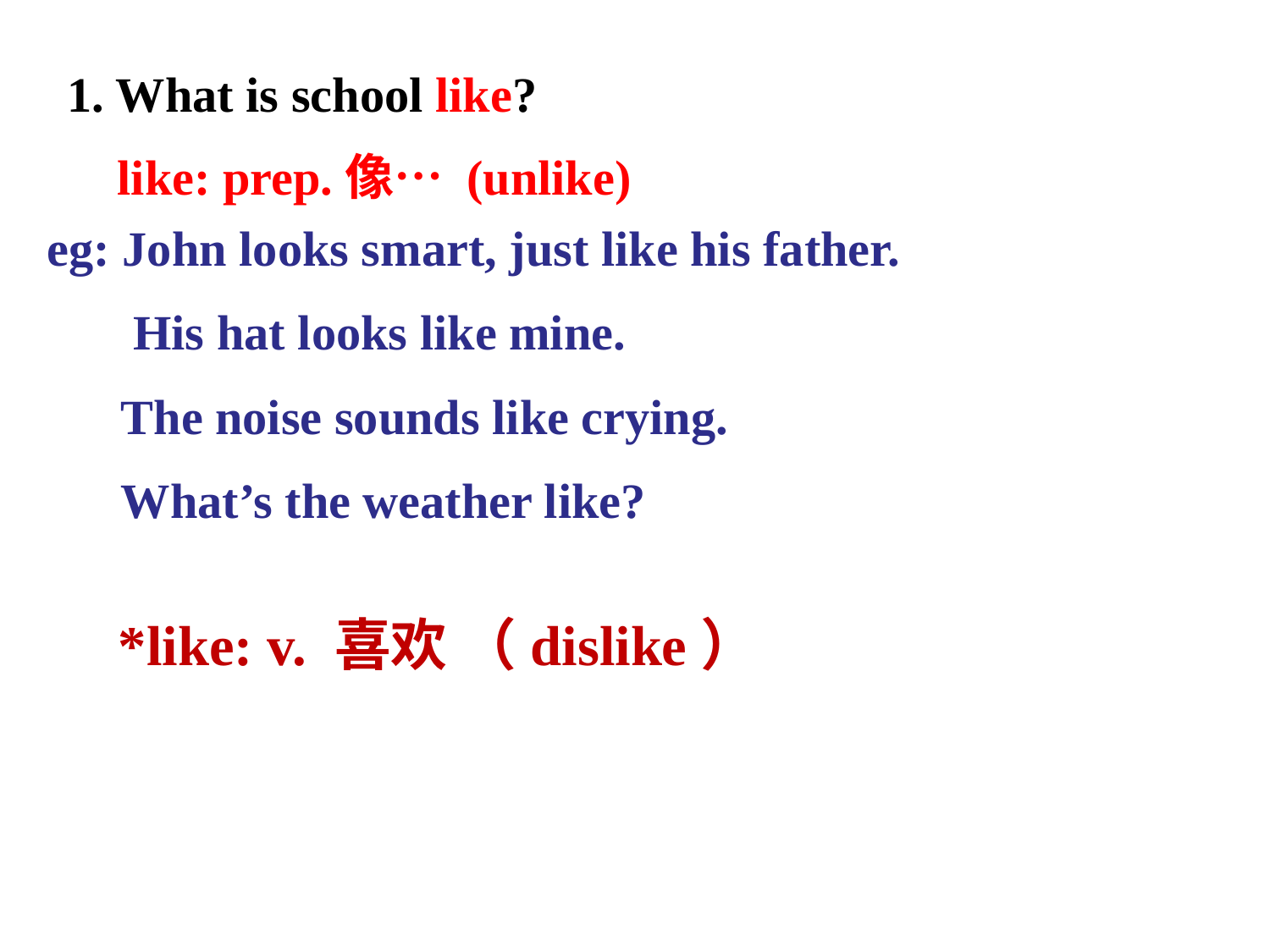

1. What is school like?
like: prep.像… (unlike)
eg: John looks smart, just like his father.
       His hat looks like mine.
      The noise sounds like crying.
      What’s the weather like?

*like: v. 喜欢 （dislike）